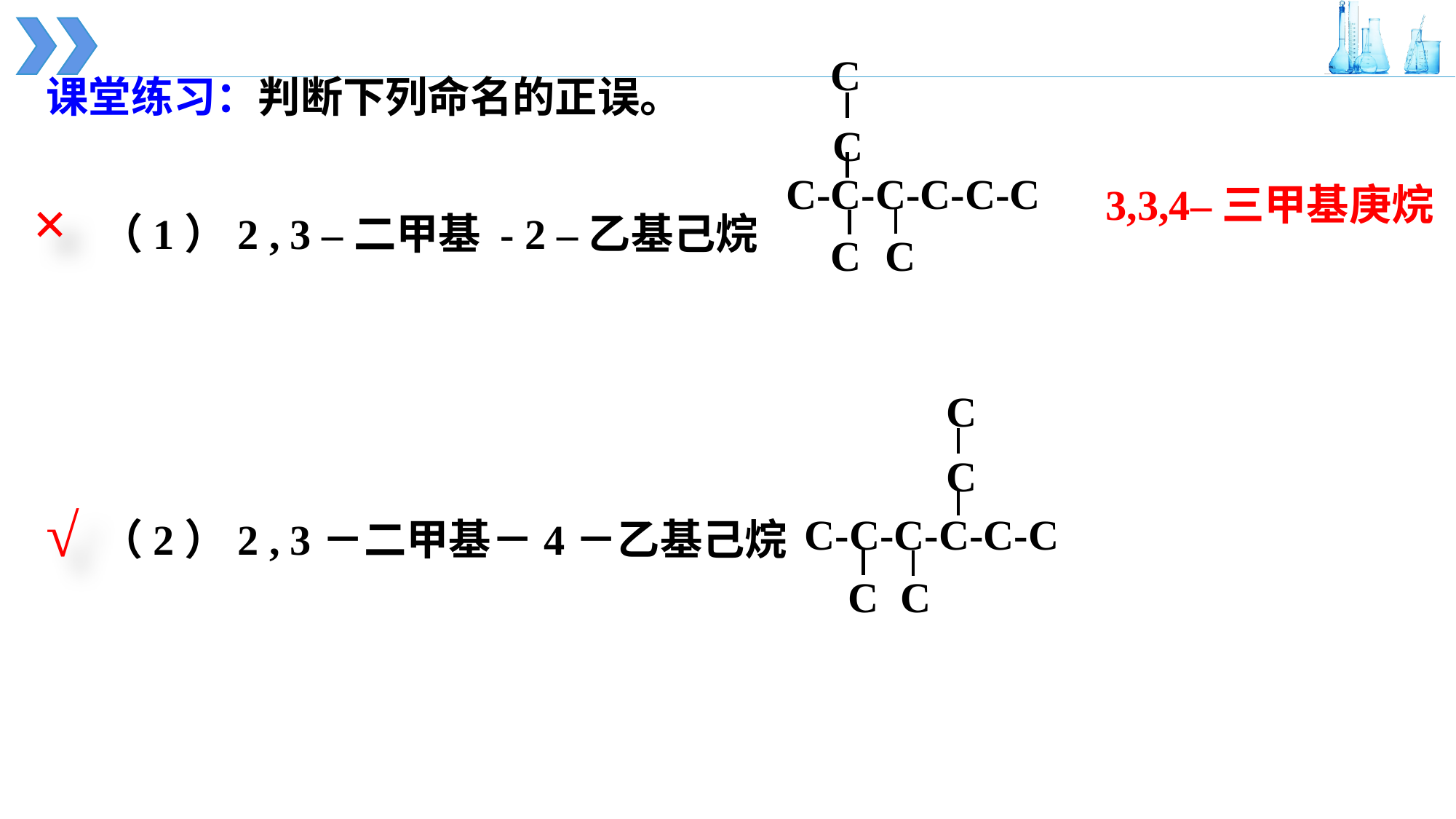

C
 C
C-C-C-C-C-C
C
C
课堂练习：判断下列命名的正误。
（1）2 , 3 –二甲基 - 2 –乙基己烷

（2）2 , 3－二甲基－4－乙基己烷

3,3,4–三甲基庚烷
×
C
C
C-C-C-C-C-C
C
C
√